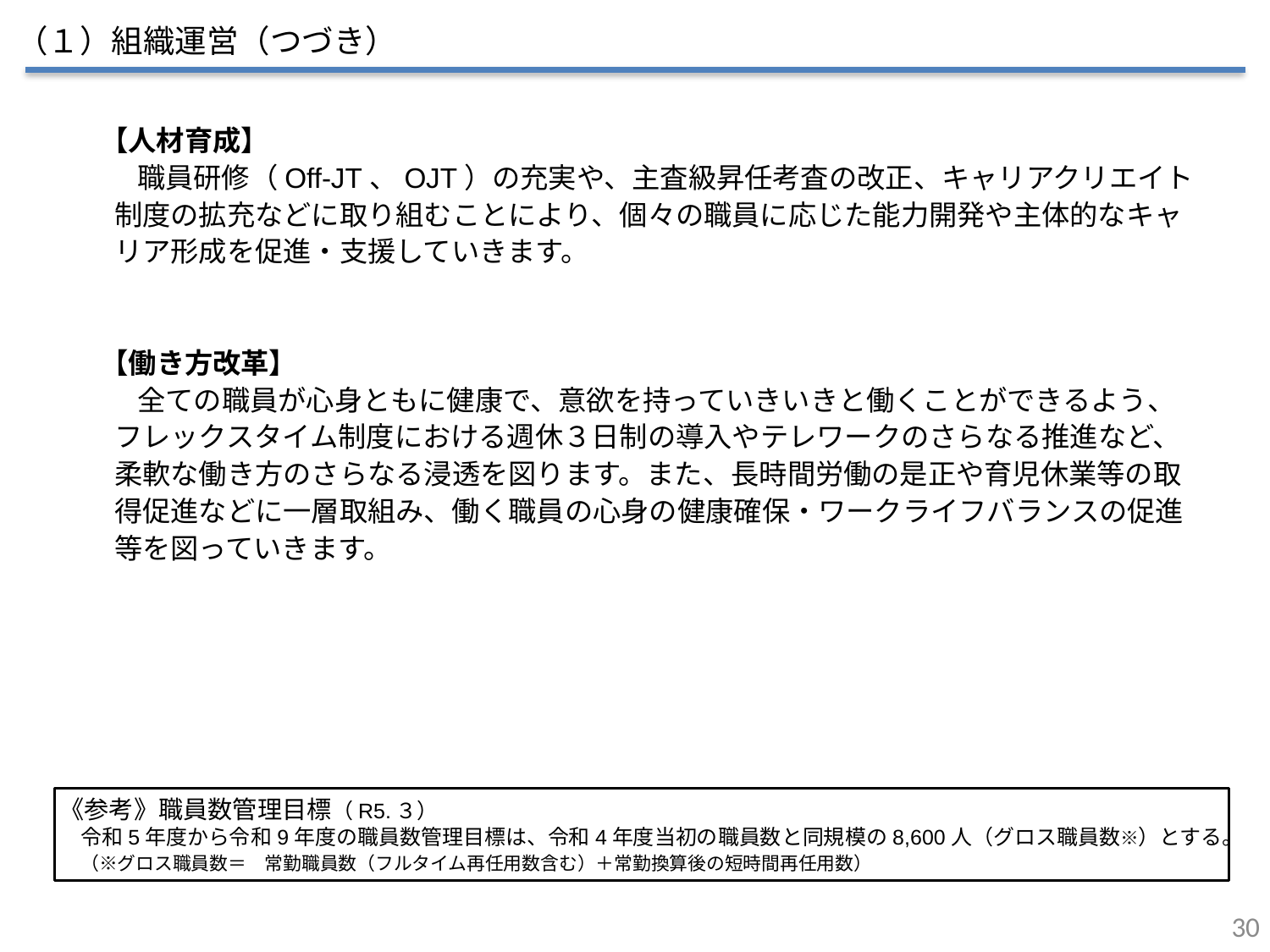

（１）組織運営（つづき）
【人材育成】
職員研修（Off-JT、OJT）の充実や、主査級昇任考査の改正、キャリアクリエイト制度の拡充などに取り組むことにより、個々の職員に応じた能力開発や主体的なキャリア形成を促進・支援していきます。

【働き方改革】
全ての職員が心身ともに健康で、意欲を持っていきいきと働くことができるよう、フレックスタイム制度における週休３日制の導入やテレワークのさらなる推進など、柔軟な働き方のさらなる浸透を図ります。また、長時間労働の是正や育児休業等の取得促進などに一層取組み、働く職員の心身の健康確保・ワークライフバランスの促進等を図っていきます。

《参考》職員数管理目標（R5.３）
　令和5年度から令和9年度の職員数管理目標は、令和4年度当初の職員数と同規模の8,600人（グロス職員数※）とする。
　（※グロス職員数＝　常勤職員数（フルタイム再任用数含む）＋常勤換算後の短時間再任用数）
30